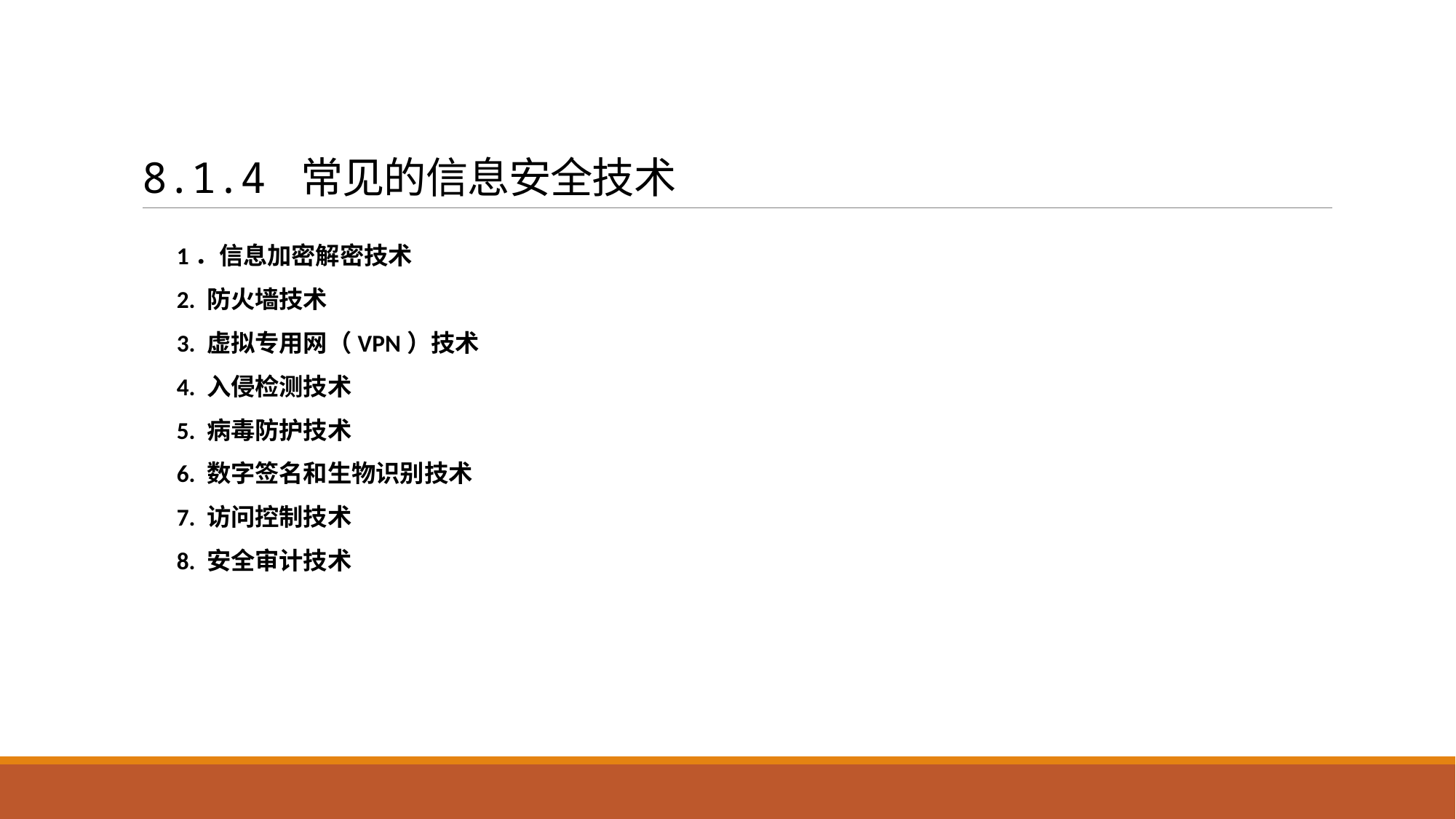

# 8.1.4 常见的信息安全技术
1．信息加密解密技术
2. 防火墙技术
3. 虚拟专用网（VPN）技术
4. 入侵检测技术
5. 病毒防护技术
6. 数字签名和生物识别技术
7. 访问控制技术
8. 安全审计技术